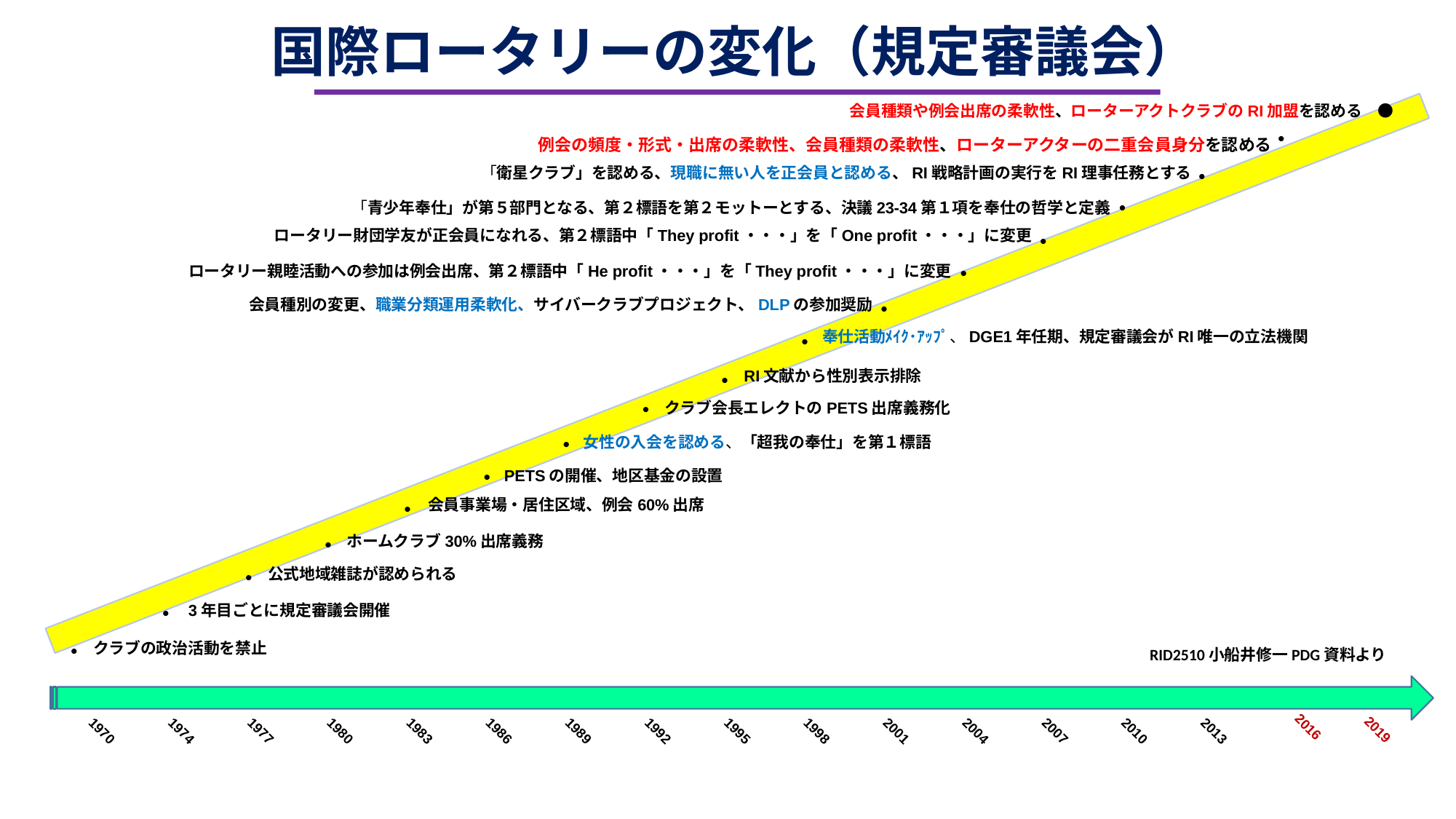

国際ロータリーの変化（規定審議会）

会員種類や例会出席の柔軟性、ローターアクトクラブのRI加盟を認める　●
●
例会の頻度・形式・出席の柔軟性、会員種類の柔軟性、ローターアクターの二重会員身分を認める
「衛星クラブ」を認める、現職に無い人を正会員と認める、RI戦略計画の実行をRI理事任務とする
●
「青少年奉仕」が第５部門となる、第２標語を第２モットーとする、決議23-34第１項を奉仕の哲学と定義
●
ロータリー財団学友が正会員になれる、第２標語中「They profit・・・」を「One profit・・・」に変更
●
ロータリー親睦活動への参加は例会出席、第２標語中「He profit・・・」を「They profit・・・」に変更
●
会員種別の変更、職業分類運用柔軟化、サイバークラブプロジェクト、DLPの参加奨励
●
奉仕活動ﾒｲｸ･ｱｯﾌﾟ、DGE1年任期、規定審議会がRI唯一の立法機関
●

RI文献から性別表示排除
●
クラブ会長エレクトのPETS出席義務化
●
女性の入会を認める、「超我の奉仕」を第１標語
●
PETSの開催、地区基金の設置
●
会員事業場・居住区域、例会60%出席
●
ホームクラブ30%出席義務
●
公式地域雑誌が認められる
●
3年目ごとに規定審議会開催
●
クラブの政治活動を禁止
●

1970
1974
1977
1980
1983
1986
1989
1992
1995
1998
2001
2004
2007
2010
2013
2016
2019
RID2510小船井修一PDG資料より